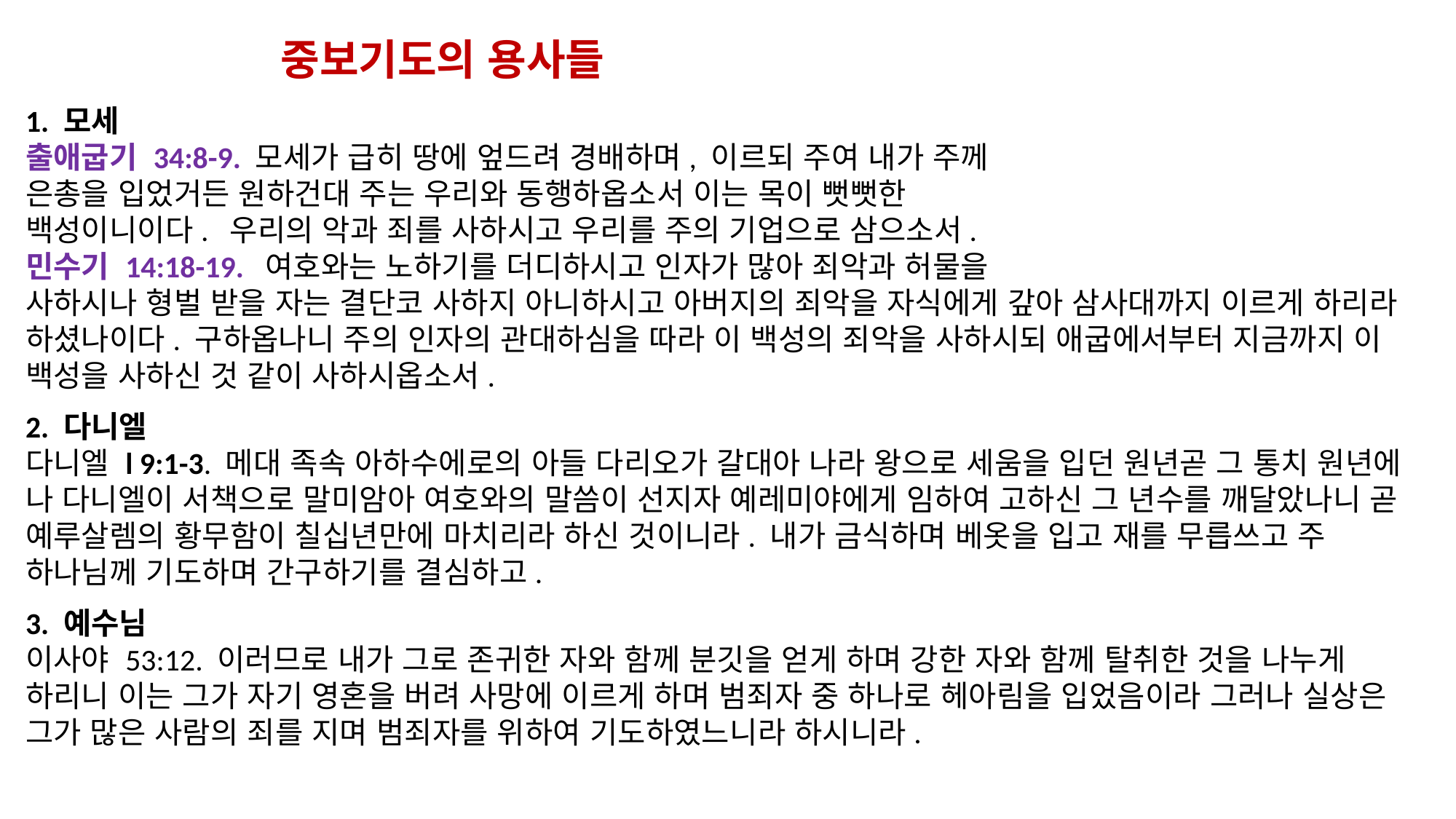

중보기도의 용사들

1. 모세
출애굽기 34:8-9. 모세가 급히 땅에 엎드려 경배하며, 이르되 주여 내가 주께
은총을 입었거든 원하건대 주는 우리와 동행하옵소서 이는 목이 뻣뻣한
백성이니이다.  우리의 악과 죄를 사하시고 우리를 주의 기업으로 삼으소서.
민수기 14:18-19.  여호와는 노하기를 더디하시고 인자가 많아 죄악과 허물을
사하시나 형벌 받을 자는 결단코 사하지 아니하시고 아버지의 죄악을 자식에게 갚아 삼사대까지 이르게 하리라 하셨나이다. 구하옵나니 주의 인자의 관대하심을 따라 이 백성의 죄악을 사하시되 애굽에서부터 지금까지 이 백성을 사하신 것 같이 사하시옵소서.

2. 다니엘
다니엘 l 9:1-3. 메대 족속 아하수에로의 아들 다리오가 갈대아 나라 왕으로 세움을 입던 원년곧 그 통치 원년에 나 다니엘이 서책으로 말미암아 여호와의 말씀이 선지자 예레미야에게 임하여 고하신 그 년수를 깨달았나니 곧 예루살렘의 황무함이 칠십년만에 마치리라 하신 것이니라. 내가 금식하며 베옷을 입고 재를 무릅쓰고 주 하나님께 기도하며 간구하기를 결심하고.

3. 예수님
이사야 53:12. 이러므로 내가 그로 존귀한 자와 함께 분깃을 얻게 하며 강한 자와 함께 탈취한 것을 나누게 하리니 이는 그가 자기 영혼을 버려 사망에 이르게 하며 범죄자 중 하나로 헤아림을 입었음이라 그러나 실상은 그가 많은 사람의 죄를 지며 범죄자를 위하여 기도하였느니라 하시니라.